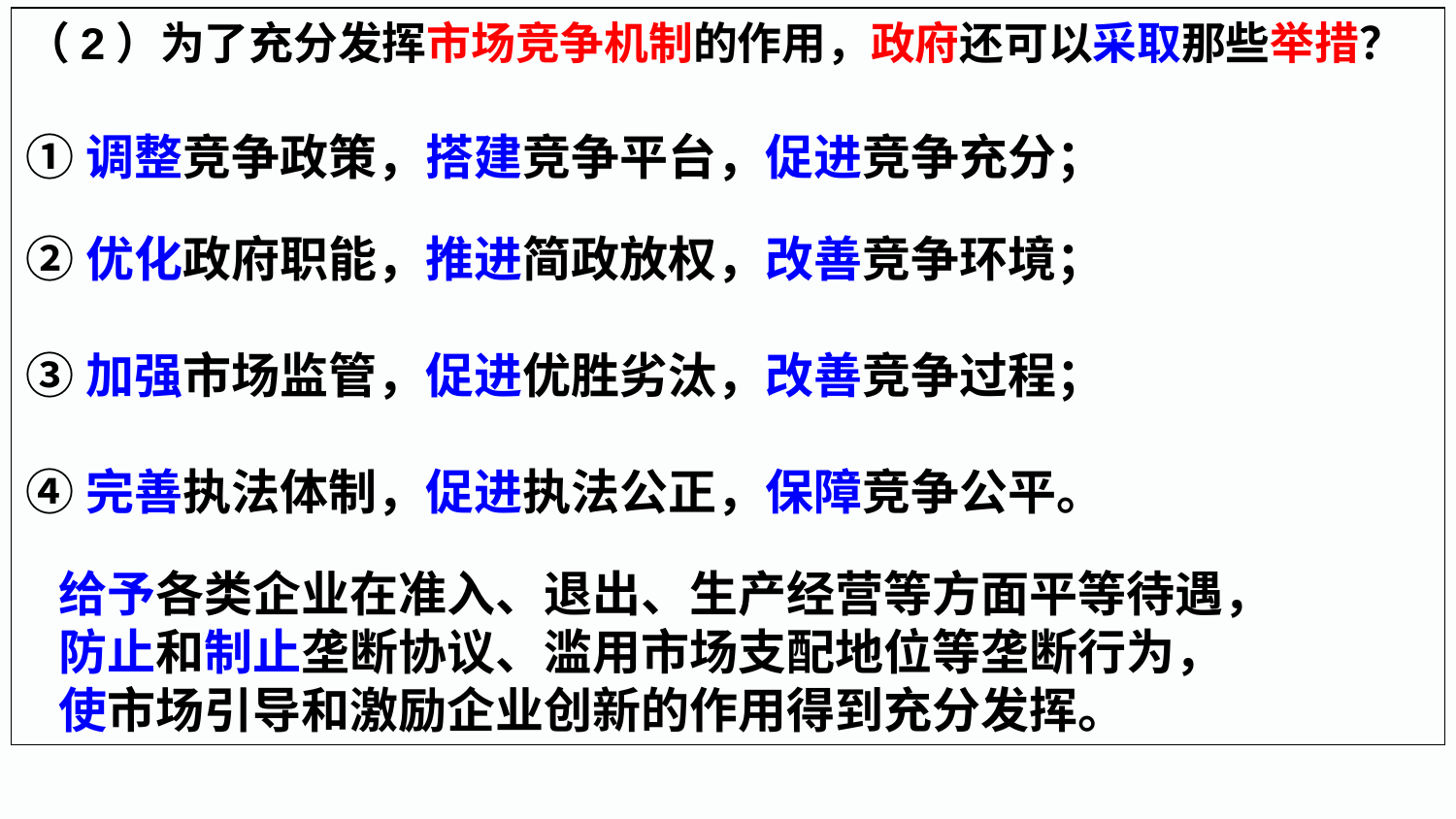

（2）为了充分发挥市场竞争机制的作用，政府还可以采取那些举措？

①调整竞争政策，搭建竞争平台，促进竞争充分；

②优化政府职能，推进简政放权，改善竞争环境；

③加强市场监管，促进优胜劣汰，改善竞争过程；

④完善执法体制，促进执法公正，保障竞争公平。

  给予各类企业在准入、退出、生产经营等方面平等待遇，
  防止和制止垄断协议、滥用市场支配地位等垄断行为，
  使市场引导和激励企业创新的作用得到充分发挥。